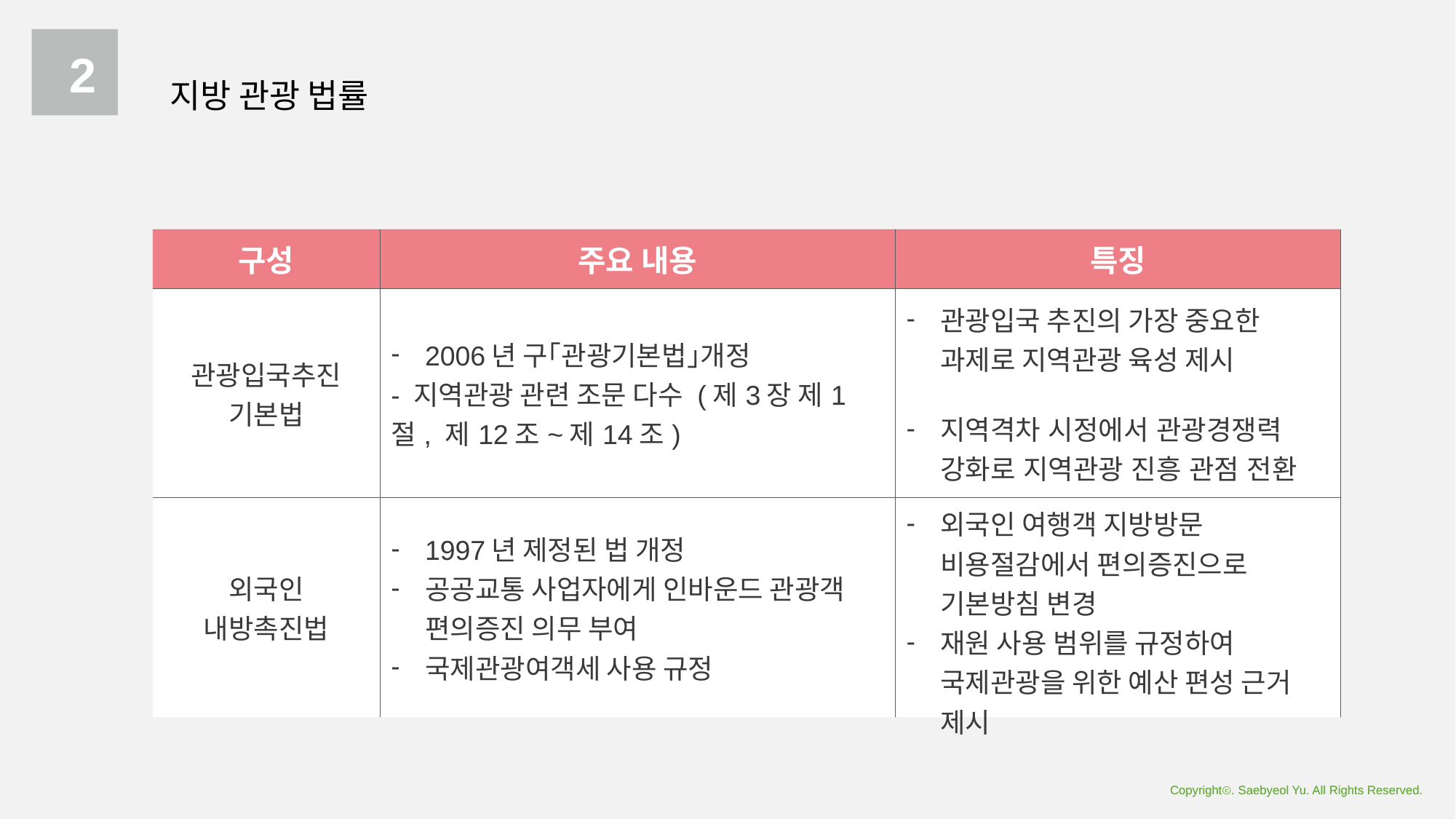

2
지방 관광 법률
| 구성 | 주요 내용 | 특징 |
| --- | --- | --- |
| 관광입국추진 기본법 | 2006년 구｢관광기본법｣개정 - 지역관광 관련 조문 다수 (제3장 제1절, 제12조~제14조) | 관광입국 추진의 가장 중요한 과제로 지역관광 육성 제시 지역격차 시정에서 관광경쟁력 강화로 지역관광 진흥 관점 전환 |
| 외국인 내방촉진법 | 1997년 제정된 법 개정 공공교통 사업자에게 인바운드 관광객 편의증진 의무 부여 국제관광여객세 사용 규정 | 외국인 여행객 지방방문 비용절감에서 편의증진으로 기본방침 변경 재원 사용 범위를 규정하여 국제관광을 위한 예산 편성 근거 제시 |
Copyrightⓒ. Saebyeol Yu. All Rights Reserved.